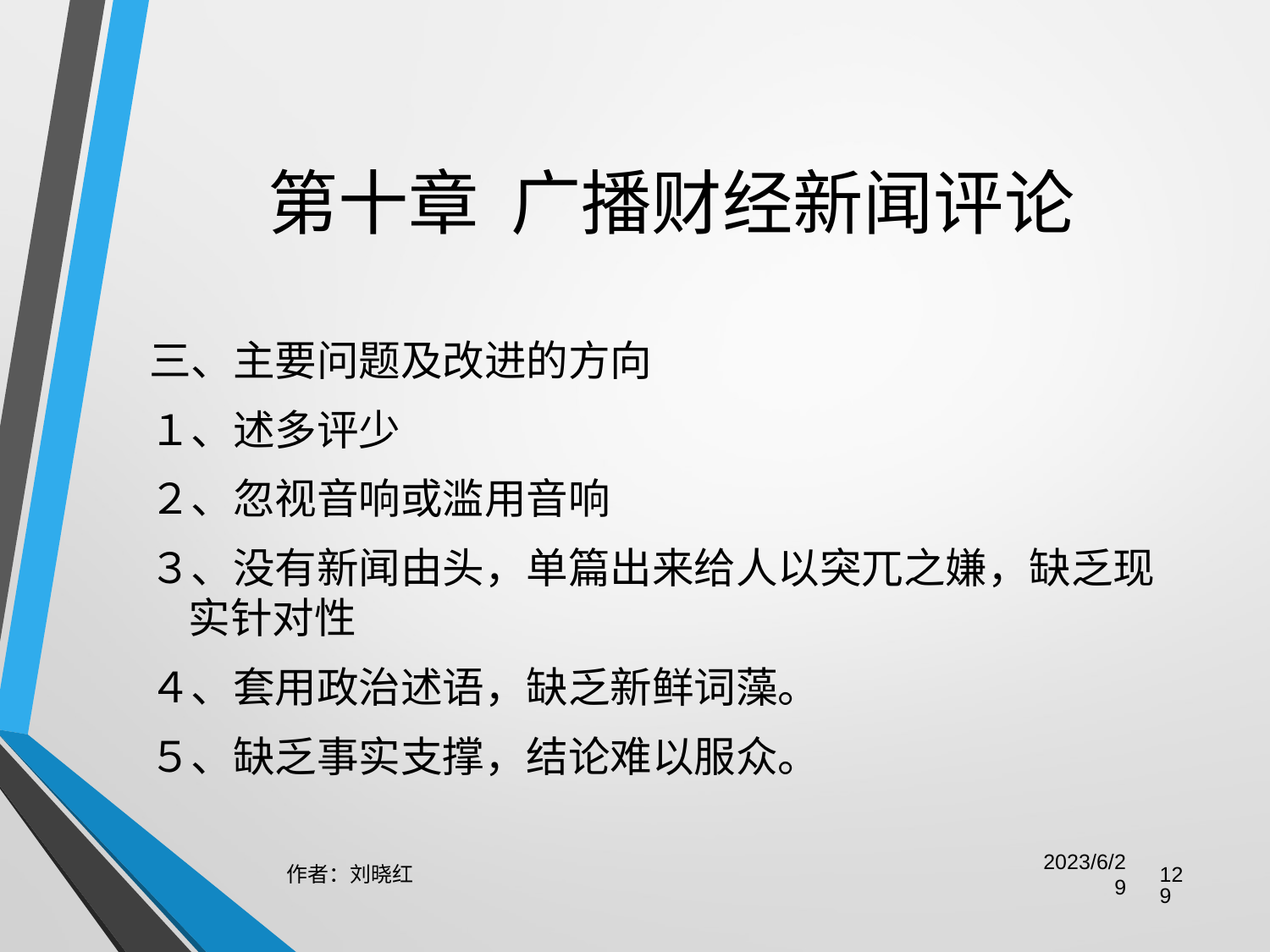

# 第十章  广播财经新闻评论
三、主要问题及改进的方向
１、述多评少
２、忽视音响或滥用音响
３、没有新闻由头，单篇出来给人以突兀之嫌，缺乏现实针对性
４、套用政治述语，缺乏新鲜词藻。
５、缺乏事实支撑，结论难以服众。
作者：刘晓红
2023/6/29
129